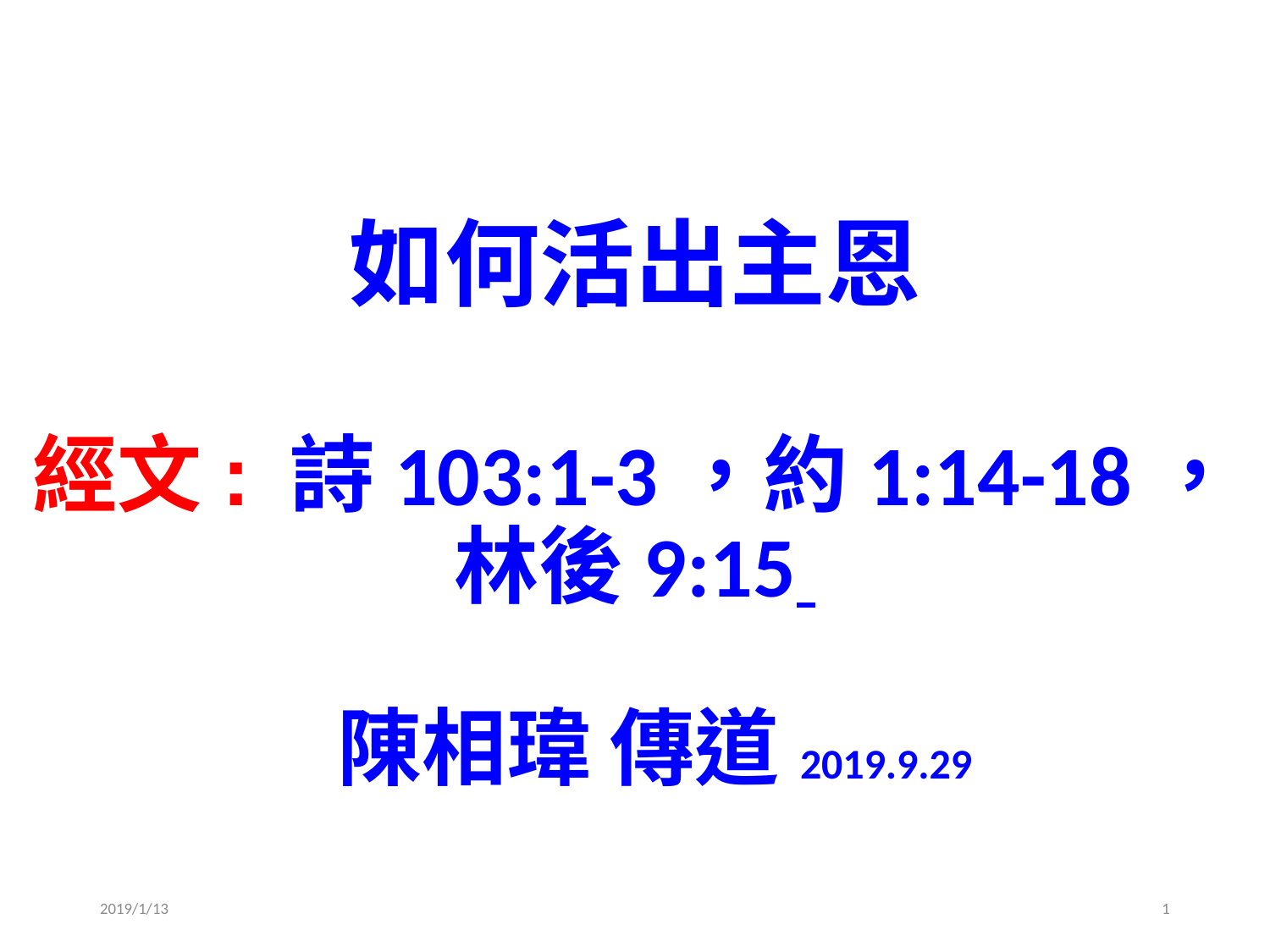

# 如何活出主恩
經文: 詩103:1-3，約1:14-18，
林後9:15
 陳相瑋 傳道2019.9.29
2019/1/13
1